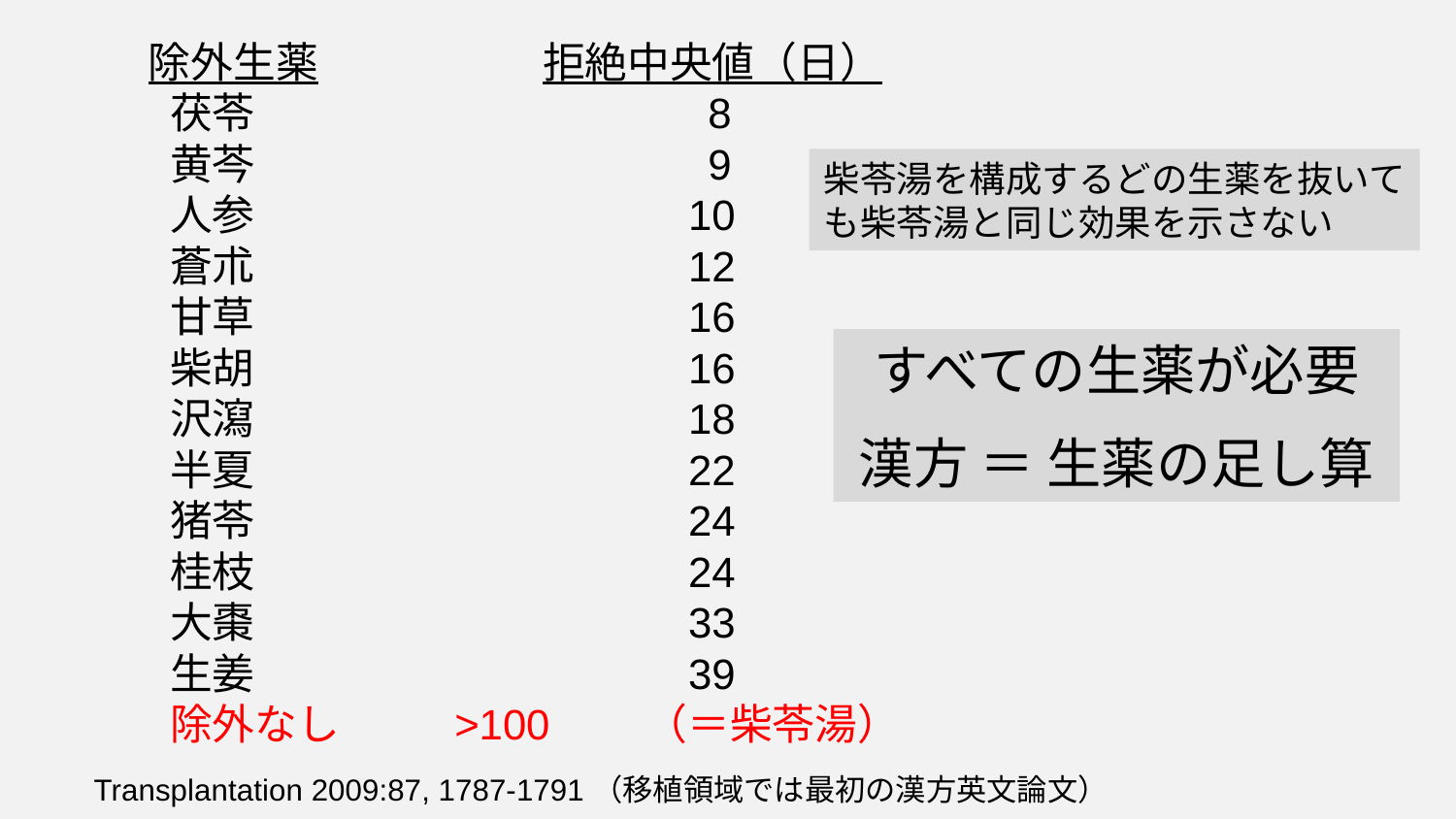

除外生薬		拒絶中央値（日）
茯苓			 8
黄芩			 9
人参			10
蒼朮			12
甘草			16
柴胡			16
沢瀉			18
半夏			22
猪苓			24
桂枝			24
大棗			33
生姜			39
除外なし	     >100　　（＝柴苓湯）
柴苓湯を構成するどの生薬を抜いても柴苓湯と同じ効果を示さない
すべての生薬が必要
漢方 ＝ 生薬の足し算
Transplantation 2009:87, 1787-1791（移植領域では最初の漢方英文論文）